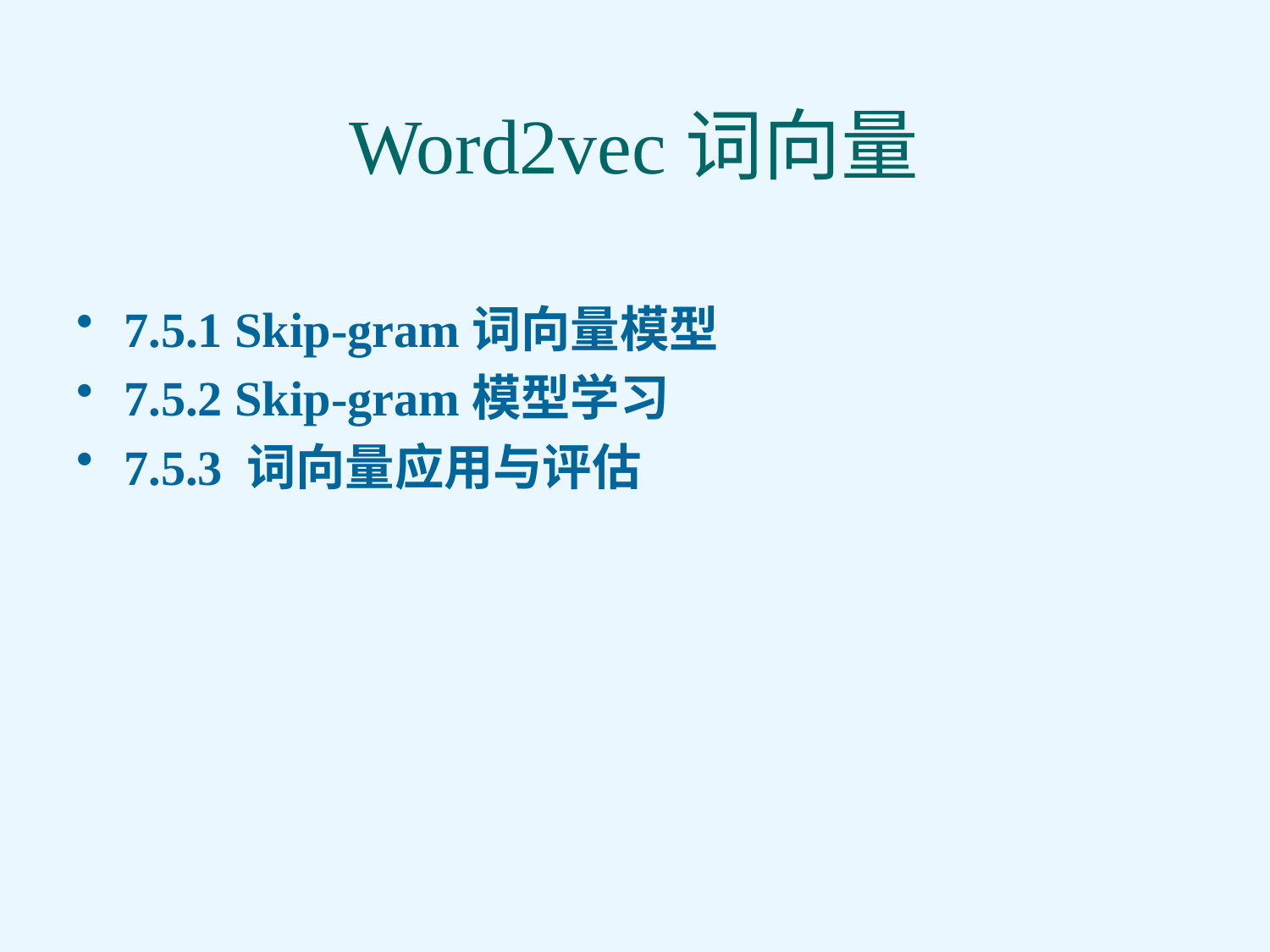

# Word2vec词向量

7.5.1 Skip-gram词向量模型
7.5.2 Skip-gram模型学习
7.5.3 词向量应用与评估